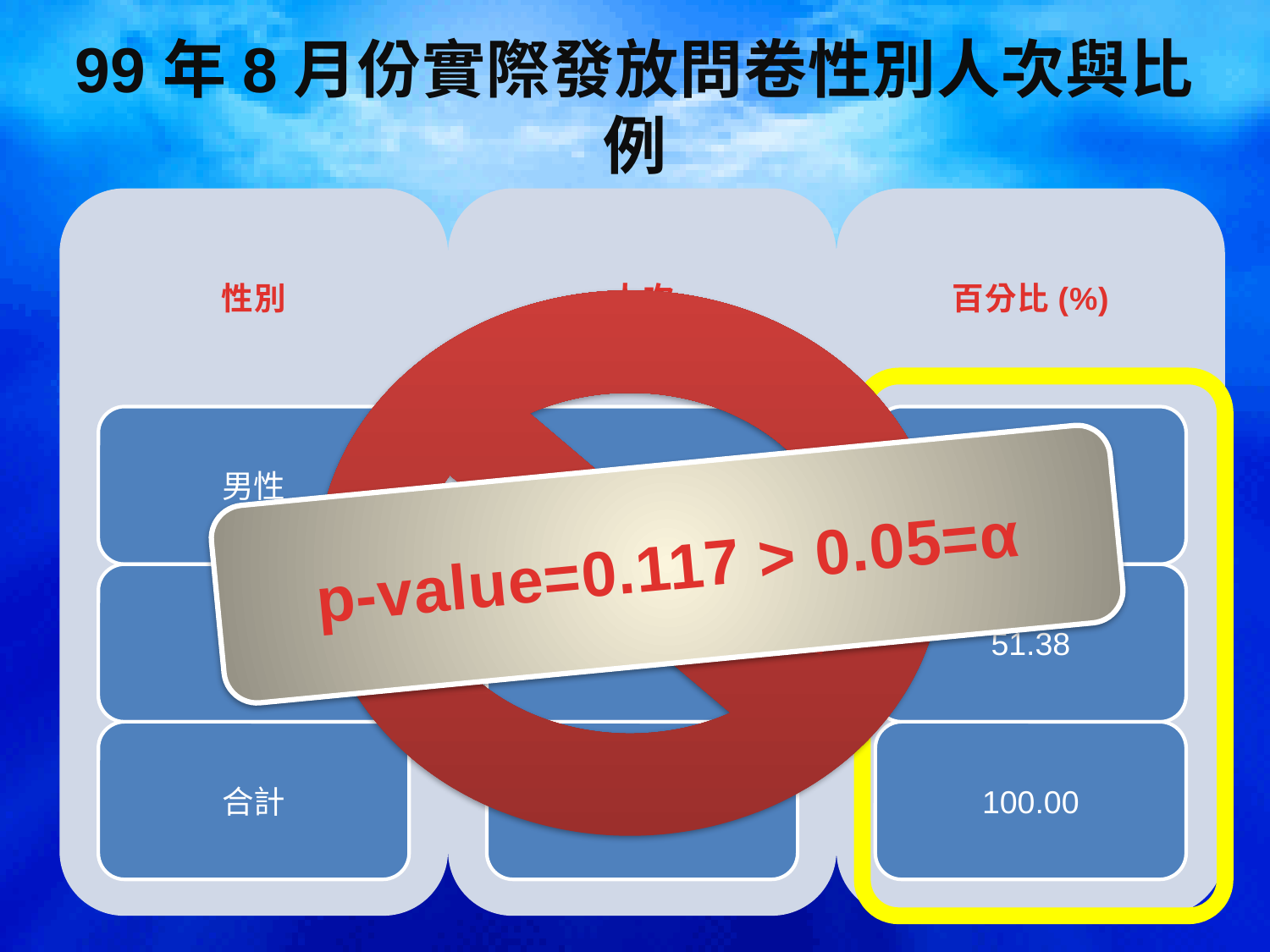

99年8月份實際發放問卷性別人次與比例
性別
男性
合計
人次
297
578
百分比(%)
48.62
51.38
女性
281
100.00
不 拒 絕
虛 無 假 設

p-value=0.117 > 0.05=α